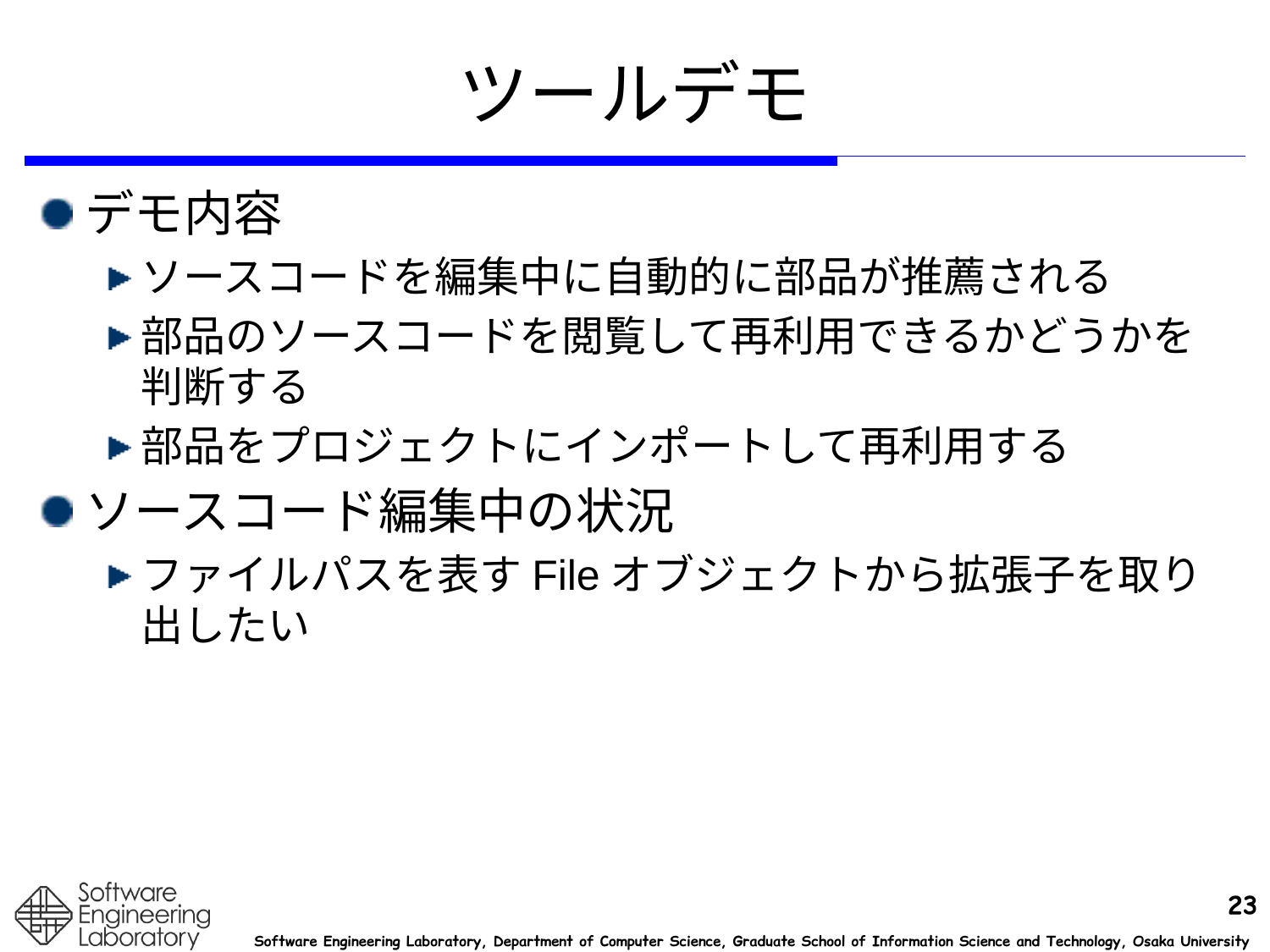

# ツールデモ
デモ内容
ソースコードを編集中に自動的に部品が推薦される
部品のソースコードを閲覧して再利用できるかどうかを判断する
部品をプロジェクトにインポートして再利用する
ソースコード編集中の状況
ファイルパスを表すFileオブジェクトから拡張子を取り出したい